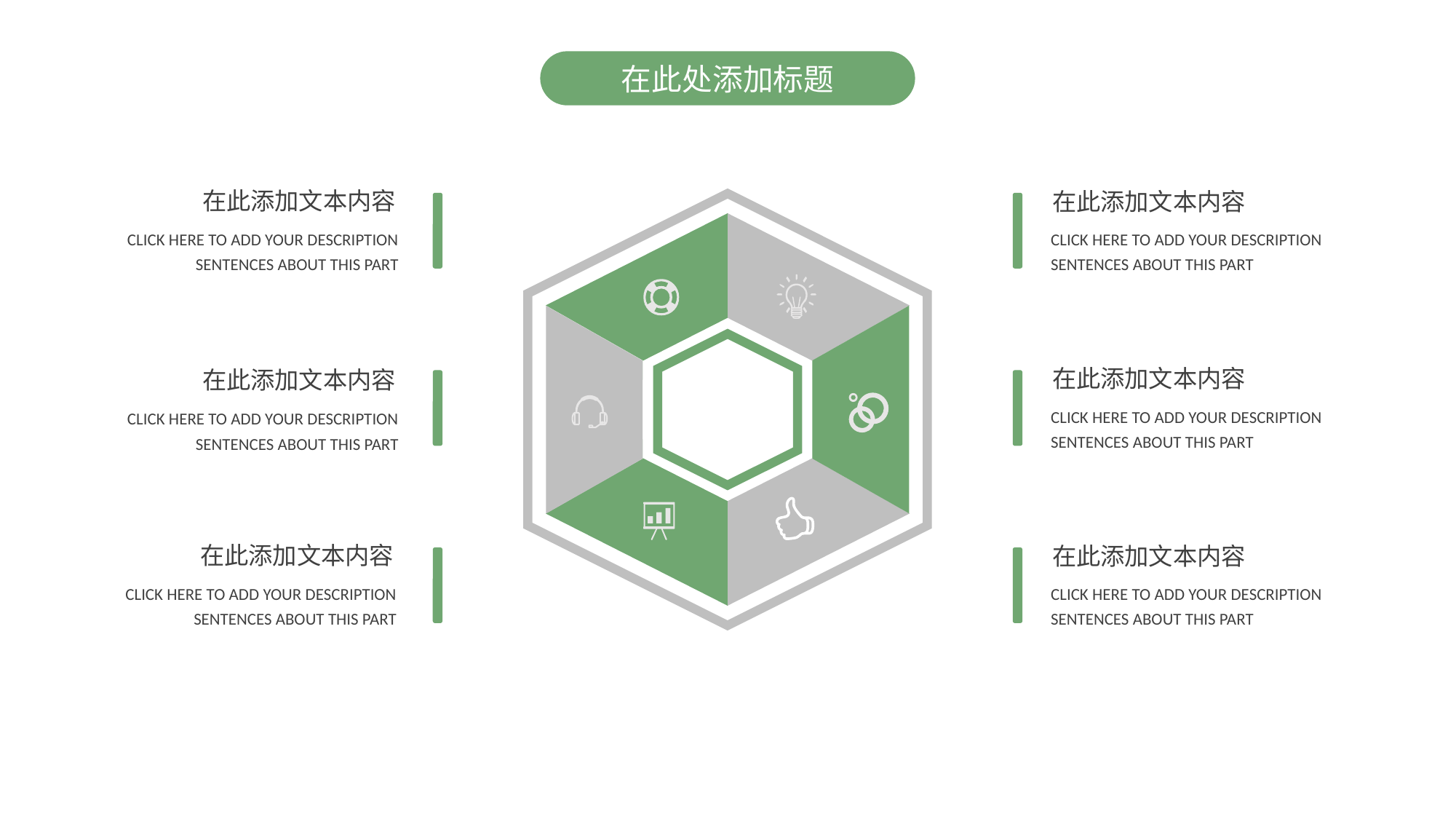

在此处添加标题
在此添加文本内容
CLICK HERE TO ADD YOUR DESCRIPTION SENTENCES ABOUT THIS PART
在此添加文本内容
CLICK HERE TO ADD YOUR DESCRIPTION SENTENCES ABOUT THIS PART

在此添加文本内容
CLICK HERE TO ADD YOUR DESCRIPTION SENTENCES ABOUT THIS PART
在此添加文本内容
CLICK HERE TO ADD YOUR DESCRIPTION SENTENCES ABOUT THIS PART

在此添加文本内容
CLICK HERE TO ADD YOUR DESCRIPTION SENTENCES ABOUT THIS PART
在此添加文本内容
CLICK HERE TO ADD YOUR DESCRIPTION SENTENCES ABOUT THIS PART